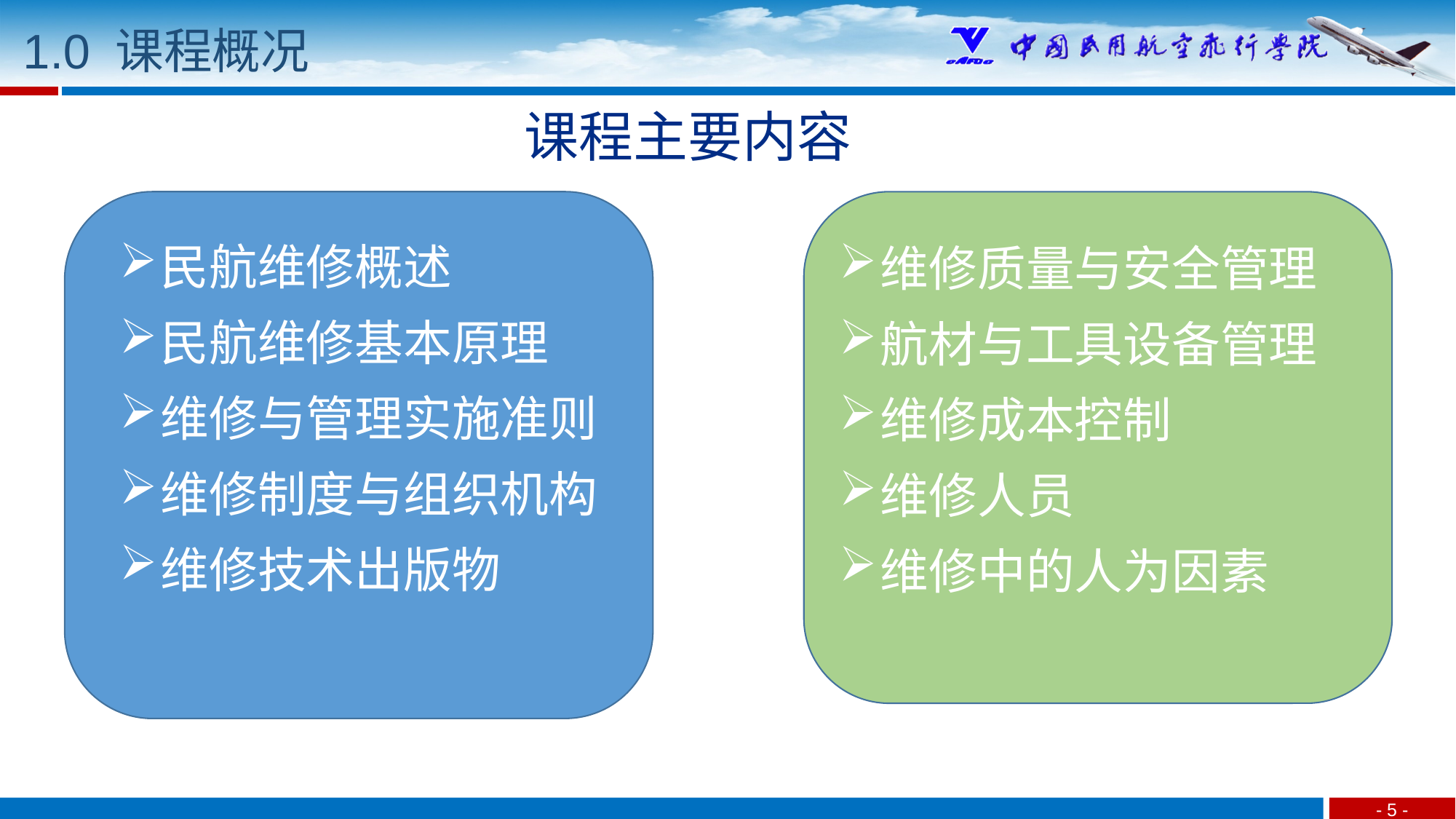

1.0 课程概况
课程主要内容

维修质量与安全管理
航材与工具设备管理
维修成本控制
维修人员
维修中的人为因素

民航维修概述
民航维修基本原理
维修与管理实施准则
维修制度与组织机构
维修技术出版物